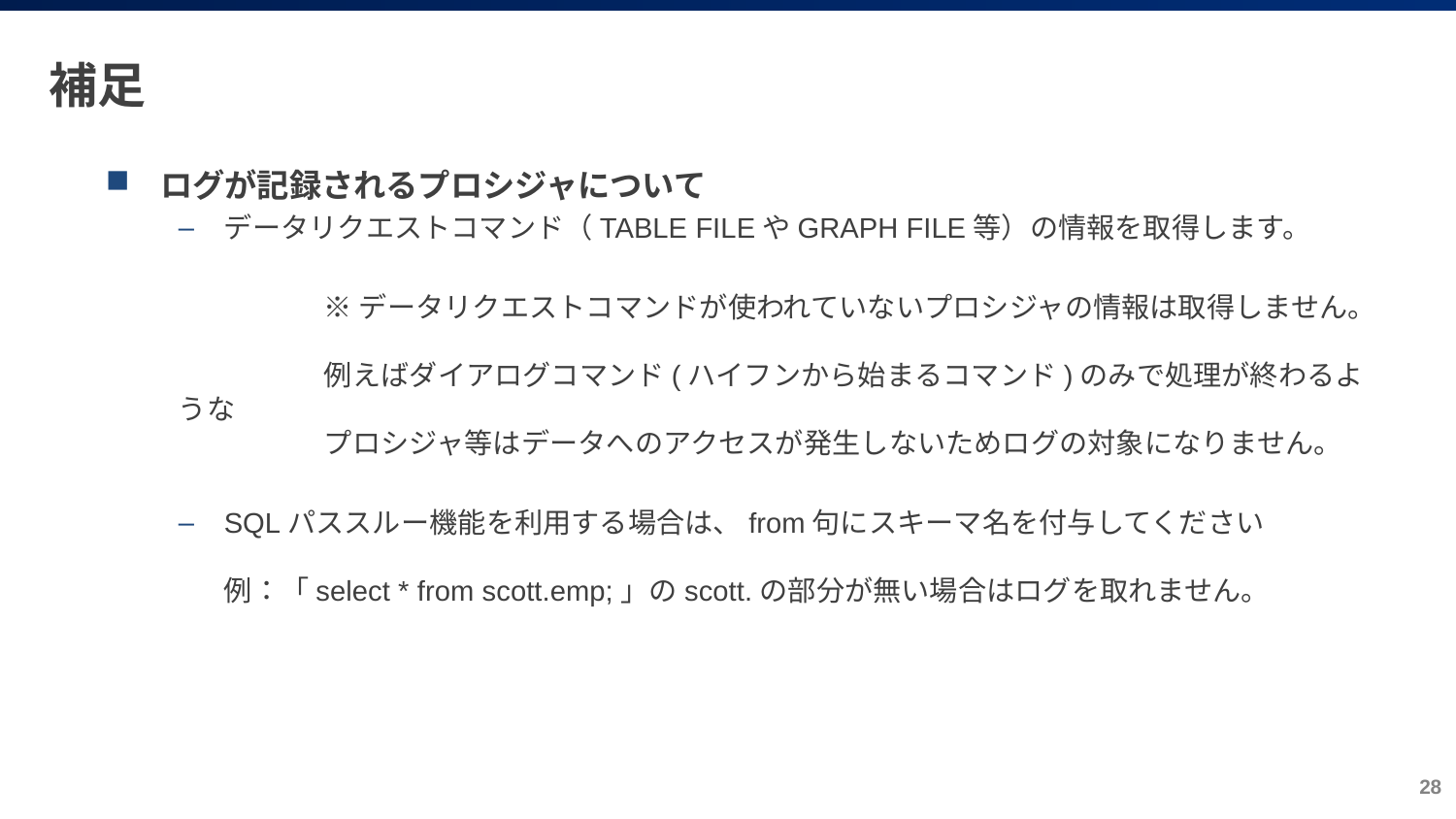

# 補足
ログが記録されるプロシジャについて
データリクエストコマンド（TABLE FILEやGRAPH FILE等）の情報を取得します。

	※データリクエストコマンドが使われていないプロシジャの情報は取得しません。
	例えばダイアログコマンド(ハイフンから始まるコマンド)のみで処理が終わるような
	プロシジャ等はデータへのアクセスが発生しないためログの対象になりません。

SQLパススルー機能を利用する場合は、from句にスキーマ名を付与してください
例：「select * from scott.emp;」のscott.の部分が無い場合はログを取れません。
28